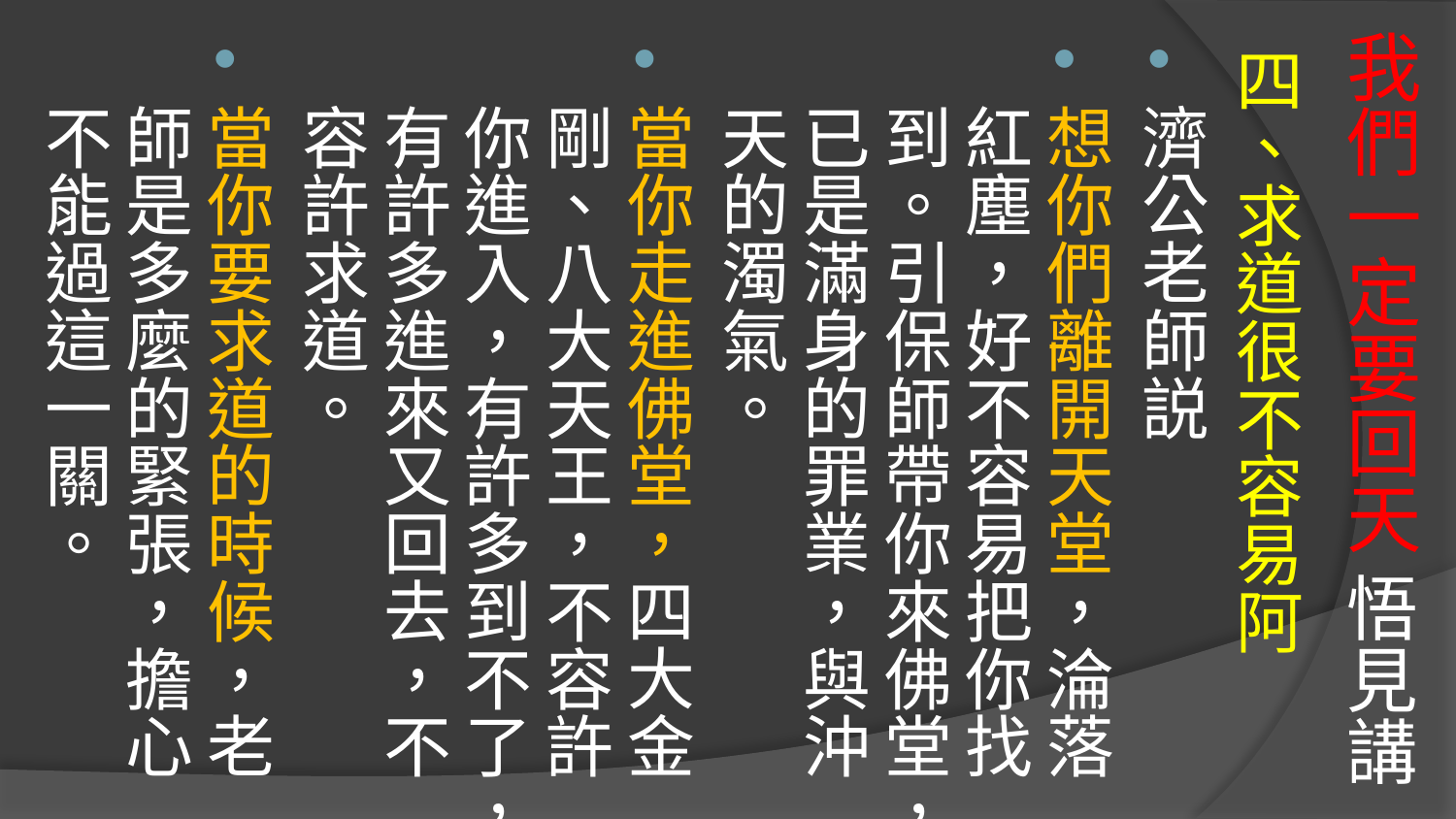

# 我們一定要回天 悟見講
四、求道很不容易阿
濟公老師説
想你們離開天堂，淪落紅塵，好不容易把你找到。引保師帶你來佛堂，已是滿身的罪業，與沖天的濁氣。
當你走進佛堂，四大金剛、八大天王，不容許你進入，有許多到不了，有許多進來又回去，不容許求道。
當你要求道的時候，老師是多麼的緊張，擔心不能過這一關。